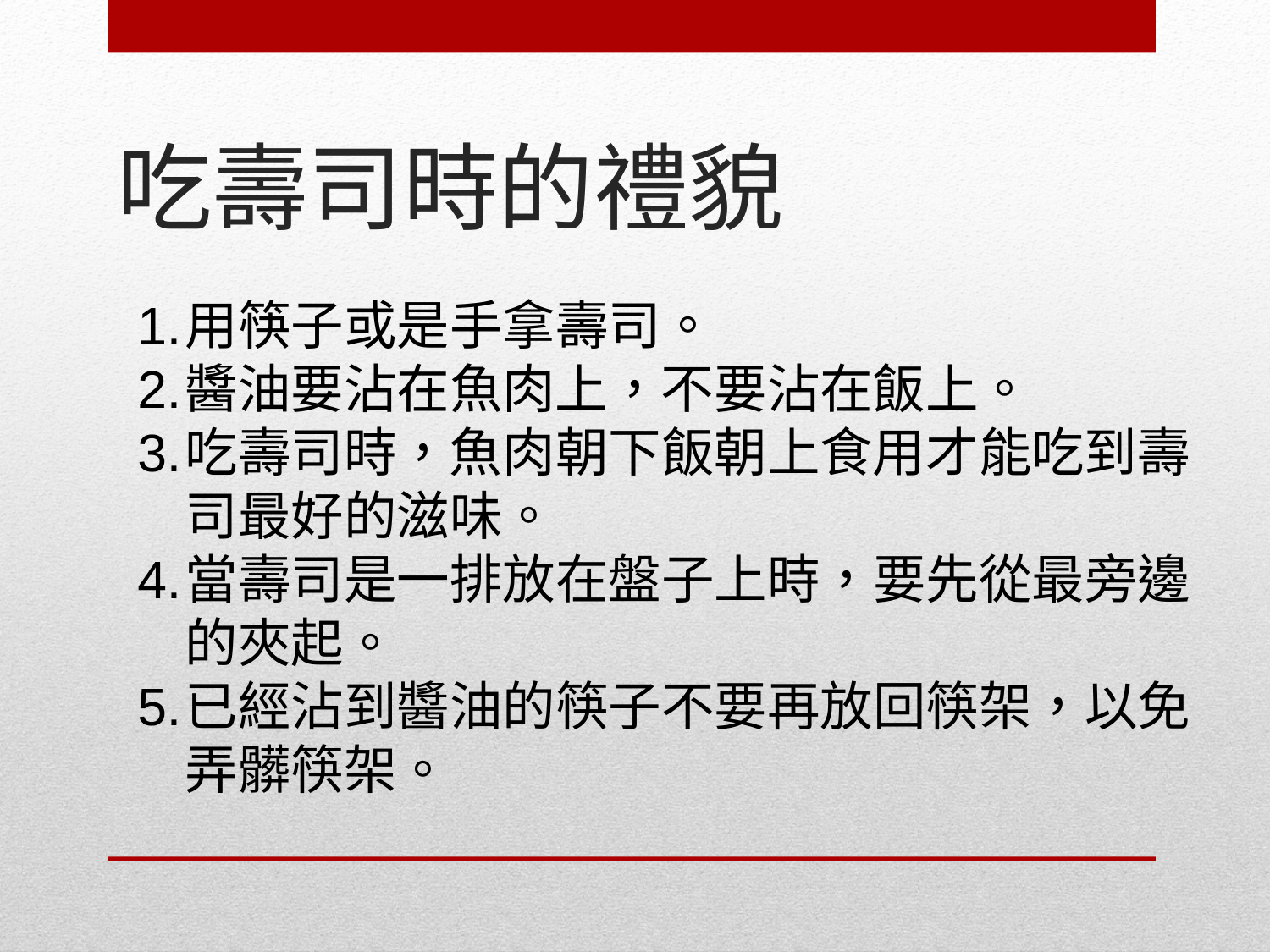

# 吃壽司時的禮貌
用筷子或是手拿壽司。
醬油要沾在魚肉上，不要沾在飯上。
吃壽司時，魚肉朝下飯朝上食用才能吃到壽司最好的滋味。
當壽司是一排放在盤子上時，要先從最旁邊的夾起。
已經沾到醬油的筷子不要再放回筷架，以免弄髒筷架。